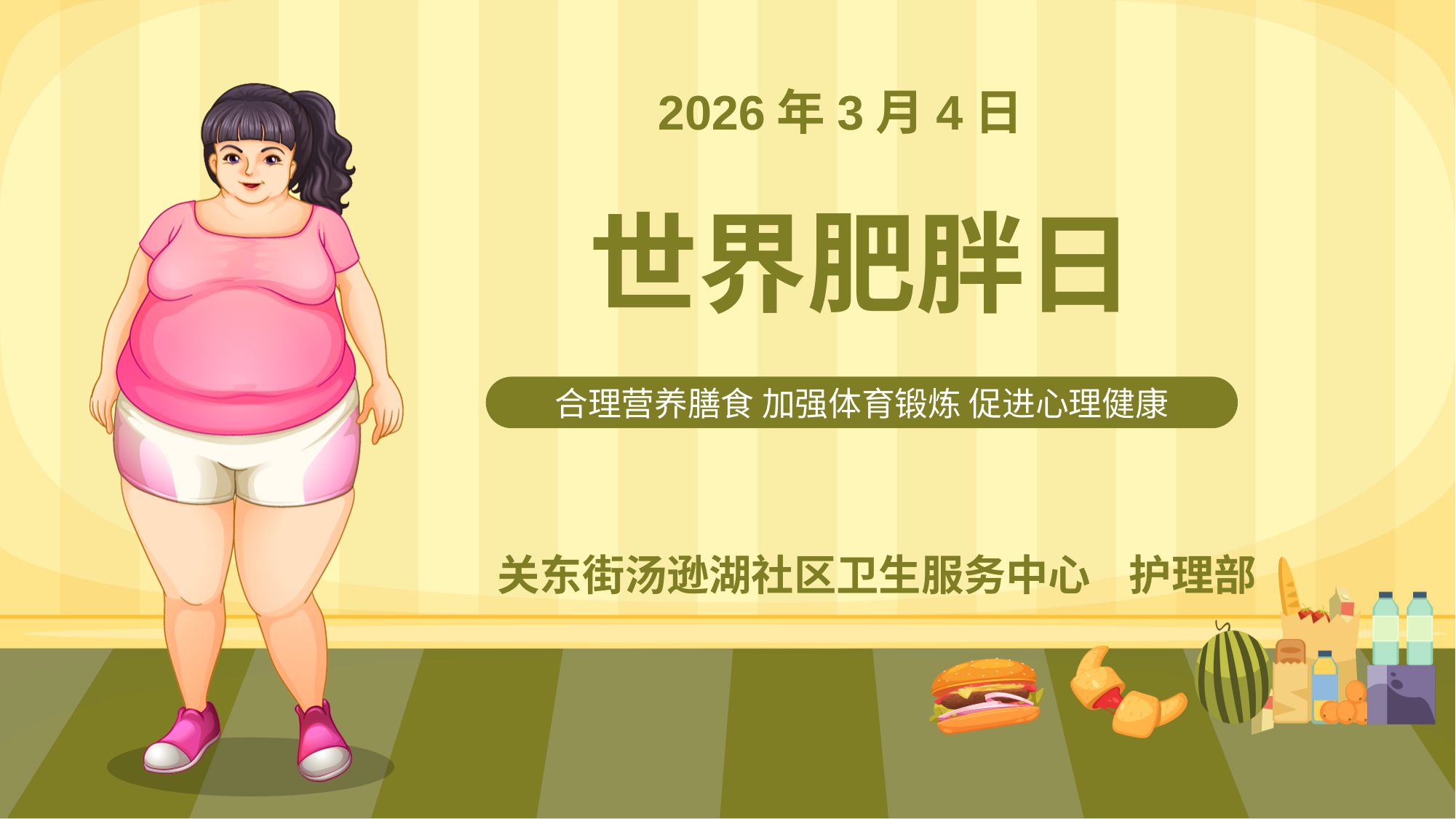

2026年3月4日
世界肥胖日
合理营养膳食 加强体育锻炼 促进心理健康
关东街汤逊湖社区卫生服务中心    护理部